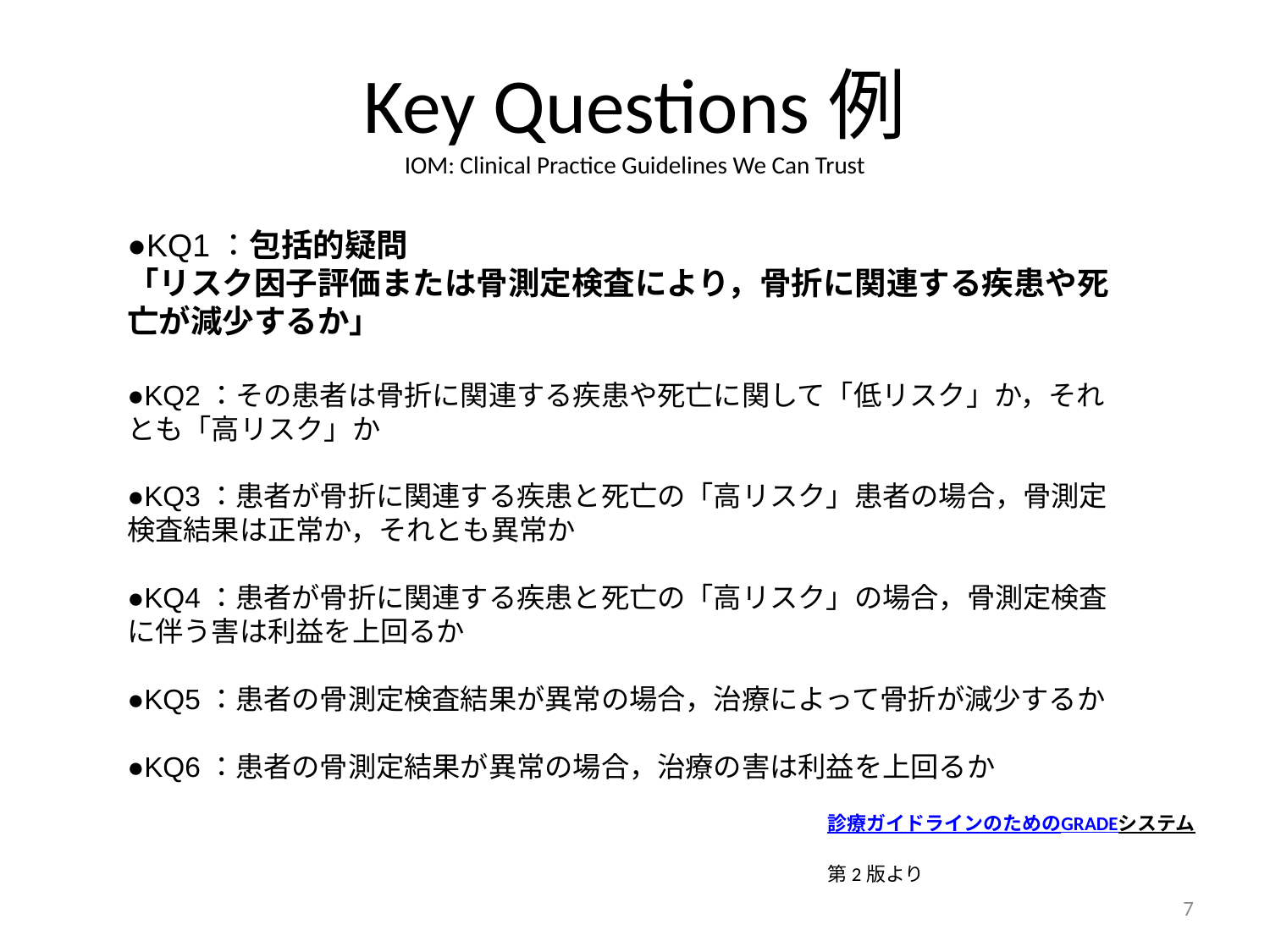

# Key Questions例 IOM: Clinical Practice Guidelines We Can Trust
●KQ1：包括的疑問
「リスク因子評価または骨測定検査により，骨折に関連する疾患や死亡が減少するか」

●KQ2：その患者は骨折に関連する疾患や死亡に関して「低リスク」か，それとも「高リスク」か

●KQ3：患者が骨折に関連する疾患と死亡の「高リスク」患者の場合，骨測定検査結果は正常か，それとも異常か

●KQ4：患者が骨折に関連する疾患と死亡の「高リスク」の場合，骨測定検査に伴う害は利益を上回るか

●KQ5：患者の骨測定検査結果が異常の場合，治療によって骨折が減少するか

●KQ6：患者の骨測定結果が異常の場合，治療の害は利益を上回るか
診療ガイドラインのためのGRADEシステム
第2版より
7